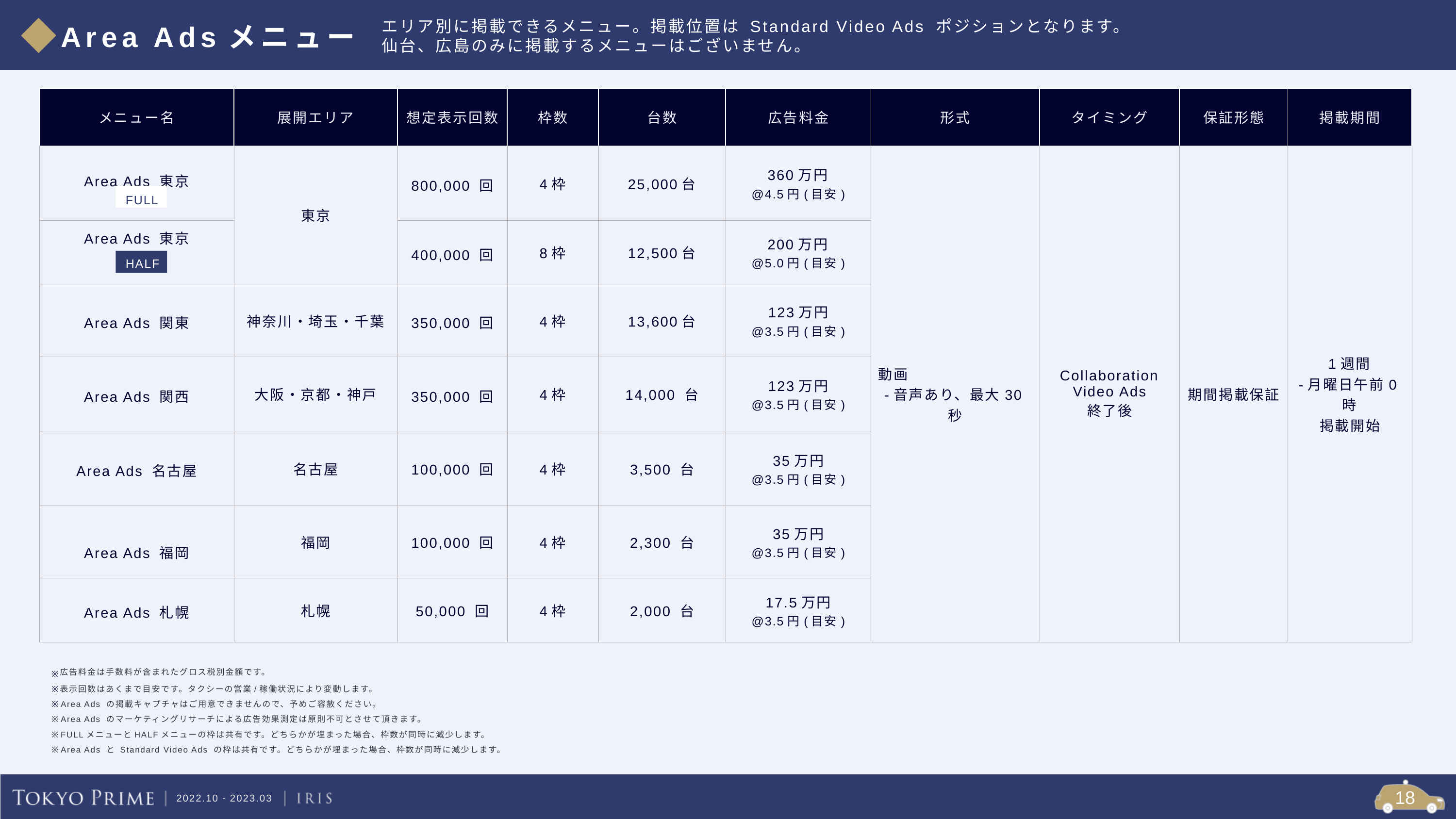

エリア別に掲載できるメニュー。掲載位置は Standard Video Ads ポジションとなります。
仙台、広島のみに掲載するメニューはございません。
Area Adsメニュー
| メニュー名 | 展開エリア | 想定表示回数 | 枠数 | 台数 | 広告料金 | 形式 | タイミング | 保証形態 | 掲載期間 |
| --- | --- | --- | --- | --- | --- | --- | --- | --- | --- |
| Area Ads 東京 | 東京 | 800,000 回 | 4枠 | 25,000台 | 360万円 @4.5円(目安) | 動画 -音声あり、最大30秒 | Collaboration Video Ads 終了後 | 期間掲載保証 | 1週間 -月曜日午前0時 掲載開始 |
| Area Ads 東京 |  | 400,000 回 | 8枠 | 12,500台 | 200万円 @5.0円(目安) |  |  |  |  |
| Area Ads 関東 | 神奈川・埼玉・千葉 | 350,000 回 | 4枠 | 13,600台 | 123万円 @3.5円(目安) | 動画 -音声あり、最大30秒 |  |  |  |
| Area Ads 関西 | 大阪・京都・神戸 | 350,000 回 | 4枠 | 14,000 台 | 123万円 @3.5円(目安) |  |  |  |  |
| Area Ads 名古屋 | 名古屋 | 100,000 回 | 4枠 | 3,500 台 | 35万円 @3.5円(目安) |  |  |  |  |
| Area Ads 福岡 | 福岡 | 100,000 回 | 4枠 | 2,300 台 | 35万円 @3.5円(目安) |  |  |  |  |
| Area Ads 札幌 | 札幌 | 50,000 回 | 4枠 | 2,000 台 | 17.5万円 @3.5円(目安) |  |  |  |  |

FULL

HALF
広告料金は手数料が含まれたグロス税別金額です。
※
※
表示回数はあくまで目安です。タクシーの営業/稼働状況により変動します。
※
Area Ads の掲載キャプチャはご用意できませんので、予めご容赦ください。
※
Area Ads のマーケティングリサーチによる広告効果測定は原則不可とさせて頂きます。
FULLメニューとHALFメニューの枠は共有です。どちらかが埋まった場合、枠数が同時に減少します。
※
Area Ads と Standard Video Ads の枠は共有です。どちらかが埋まった場合、枠数が同時に減少します。
※